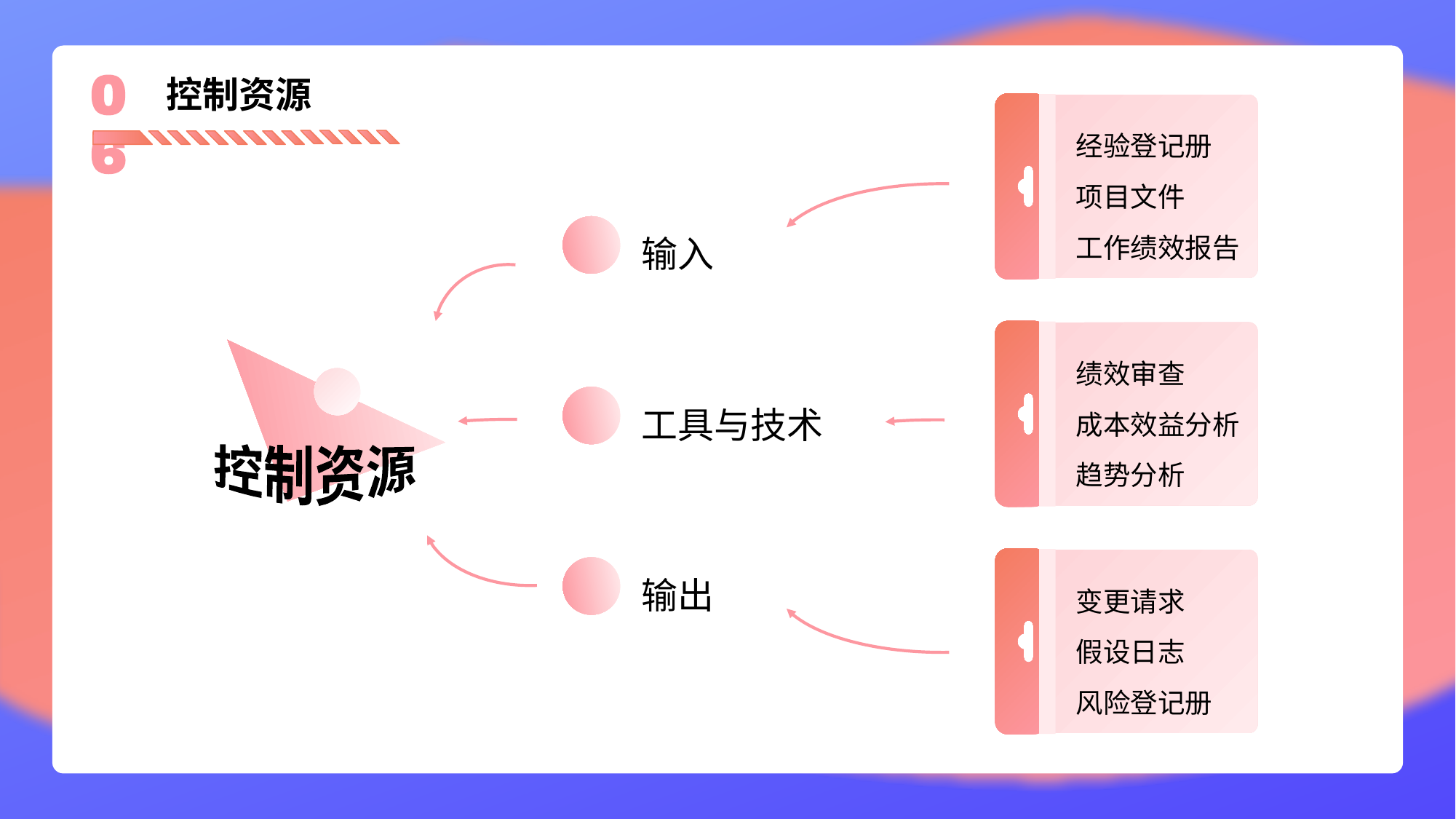

识别和记录项目角色、职责、所需技能、报告关系的过程。主要作用：建立项目角色与职责、资源分解结构，以及制订团队人员招募 和遣散计划。
06
控制资源

经验登记册
项目文件
工作绩效报告

输入

控制资源

绩效审查
成本效益分析
趋势分析
工具与技术

输出

变更请求
假设日志
风险登记册